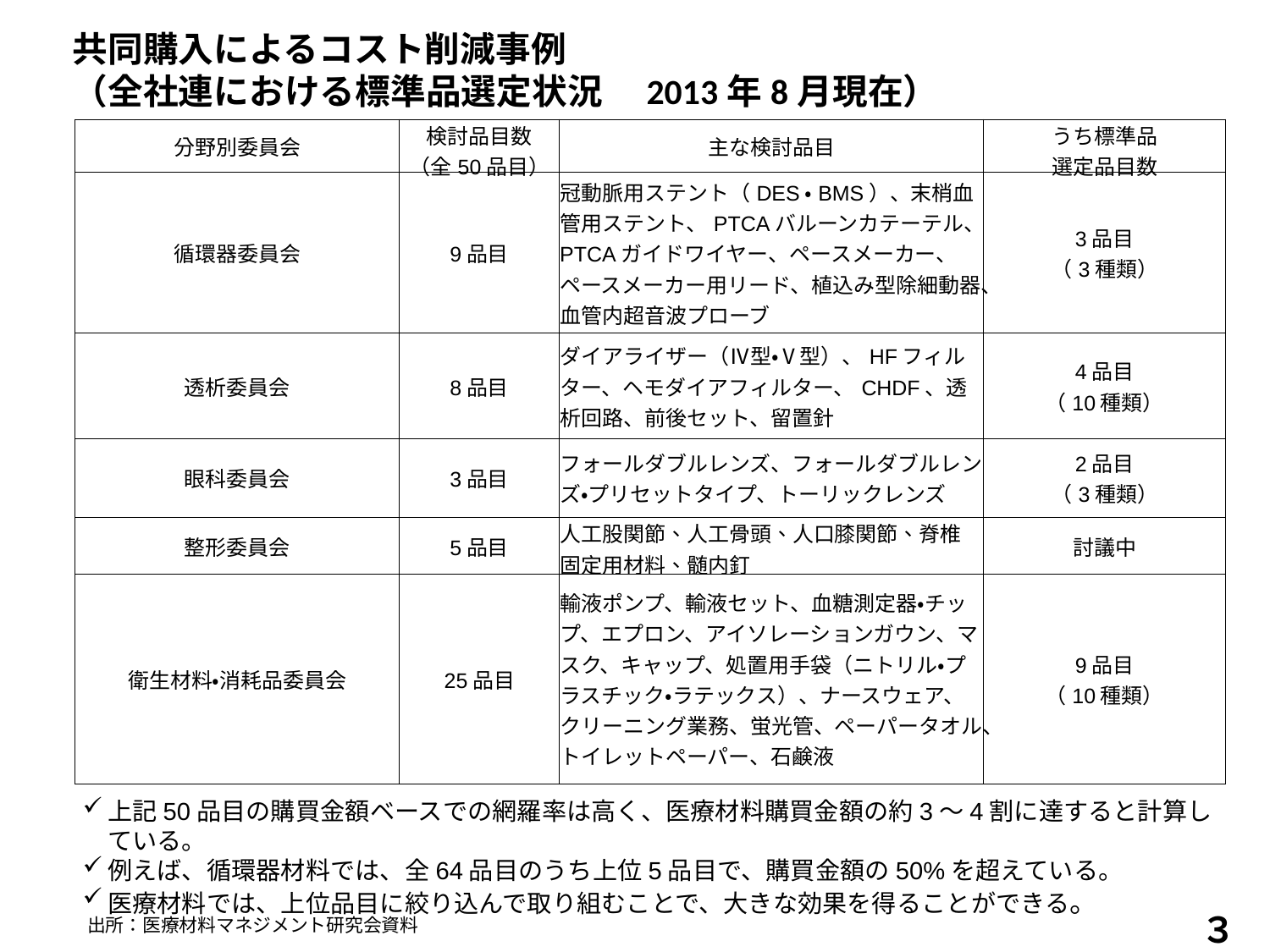

共同購入によるコスト削減事例
（全社連における標準品選定状況　2013年8月現在）
| 分野別委員会 | 検討品目数 （全50品目） | 主な検討品目 | うち標準品 選定品目数 |
| --- | --- | --- | --- |
| 循環器委員会 | 9品目 | 冠動脈用ステント（DES・BMS）、末梢血管用ステント、PTCAバルーンカテーテル、PTCAガイドワイヤー、ペースメーカー、ペースメーカー用リード、植込み型除細動器、血管内超音波プローブ | 3品目 （3種類） |
| 透析委員会 | 8品目 | ダイアライザー（Ⅳ型・Ⅴ型）、HFフィルター、ヘモダイアフィルター、CHDF、透析回路、前後セット、留置針 | 4品目 （10種類） |
| 眼科委員会 | 3品目 | フォールダブルレンズ、フォールダブルレンズ・プリセットタイプ、トーリックレンズ | 2品目 （3種類） |
| 整形委員会 | 5品目 | 人工股関節、人工骨頭、人口膝関節、脊椎固定用材料、髄内釘 | 討議中 |
| 衛生材料・消耗品委員会 | 25品目 | 輸液ポンプ、輸液セット、血糖測定器・チップ、エプロン、アイソレーションガウン、マスク、キャップ、処置用手袋（ニトリル・プラスチック・ラテックス）、ナースウェア、クリーニング業務、蛍光管、ペーパータオル、トイレットペーパー、石鹸液 | 9品目 （10種類） |
上記50品目の購買金額ベースでの網羅率は高く、医療材料購買金額の約3～4割に達すると計算している。
例えば、循環器材料では、全64品目のうち上位5品目で、購買金額の50%を超えている。
医療材料では、上位品目に絞り込んで取り組むことで、大きな効果を得ることができる。
３
出所：医療材料マネジメント研究会資料